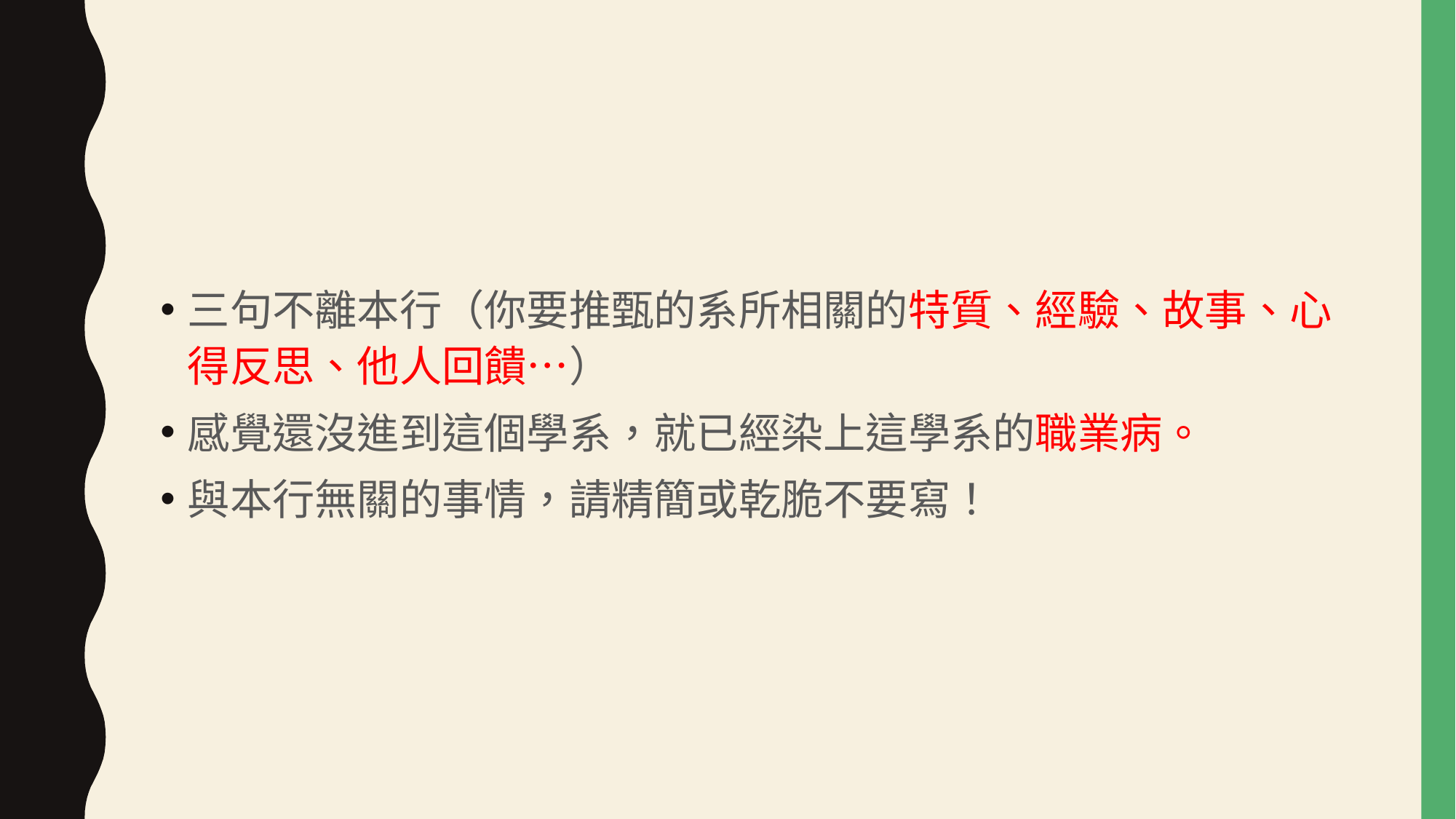

#
三句不離本行（你要推甄的系所相關的特質、經驗、故事、心得反思、他人回饋…）
感覺還沒進到這個學系，就已經染上這學系的職業病。
與本行無關的事情，請精簡或乾脆不要寫！